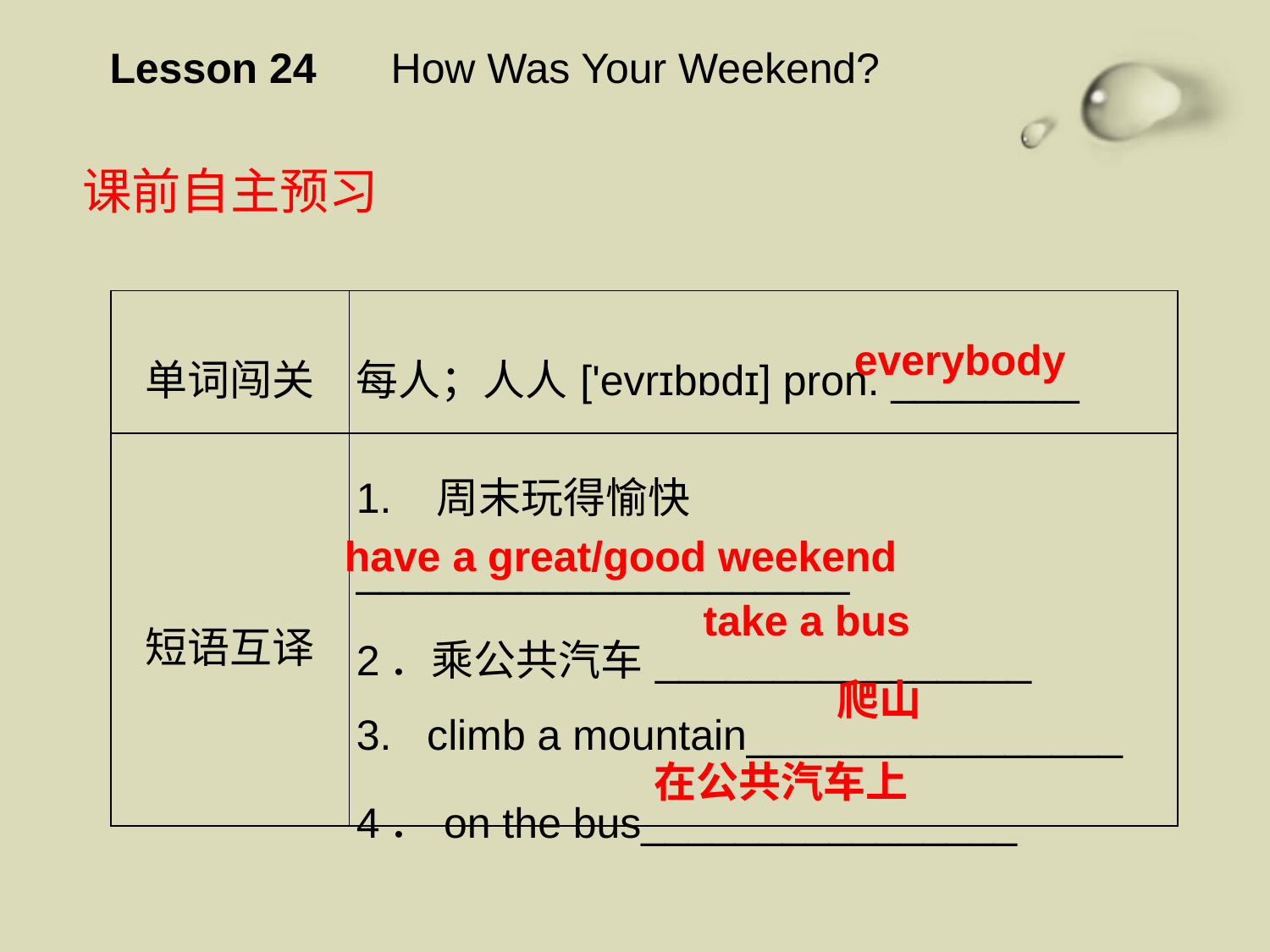

Lesson 24 　How Was Your Weekend?
课前自主预习
| 单词闯关 | 每人；人人['evrɪbɒdɪ] pron. \_\_\_\_\_\_\_\_ |
| --- | --- |
| 短语互译 | 1. 周末玩得愉快\_\_\_\_\_\_\_\_\_\_\_\_\_\_\_\_\_\_\_\_\_ 2．乘公共汽车\_\_\_\_\_\_\_\_\_\_\_\_\_\_\_\_ 3. climb a mountain\_\_\_\_\_\_\_\_\_\_\_\_\_\_\_\_ 4．on the bus\_\_\_\_\_\_\_\_\_\_\_\_\_\_\_\_ |
everybody
have a great/good weekend
take a bus
爬山
在公共汽车上